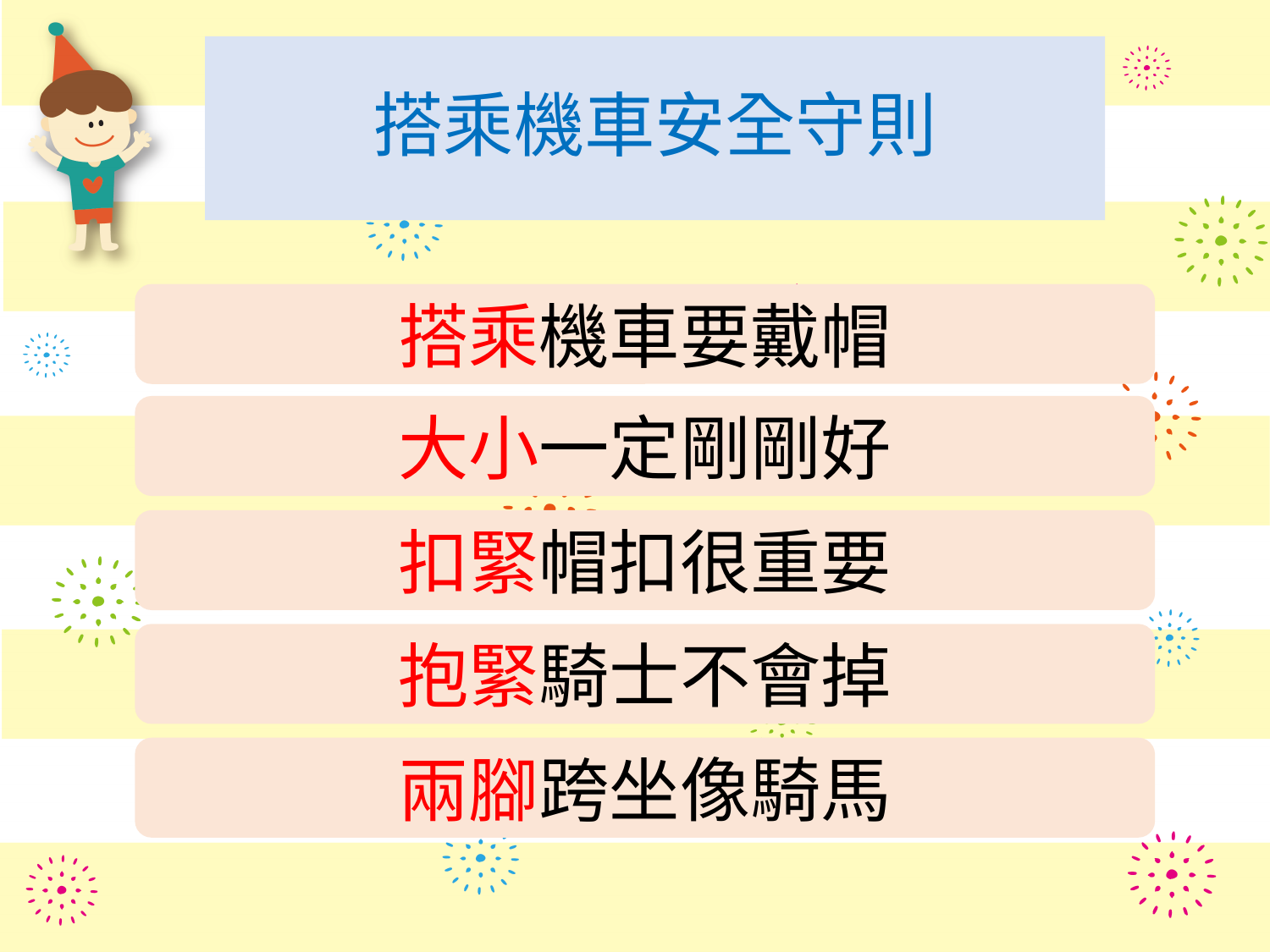

# 搭乘機車安全守則
搭乘機車要戴帽
大小一定剛剛好
扣緊帽扣很重要
抱緊騎士不會掉
兩腳跨坐像騎馬